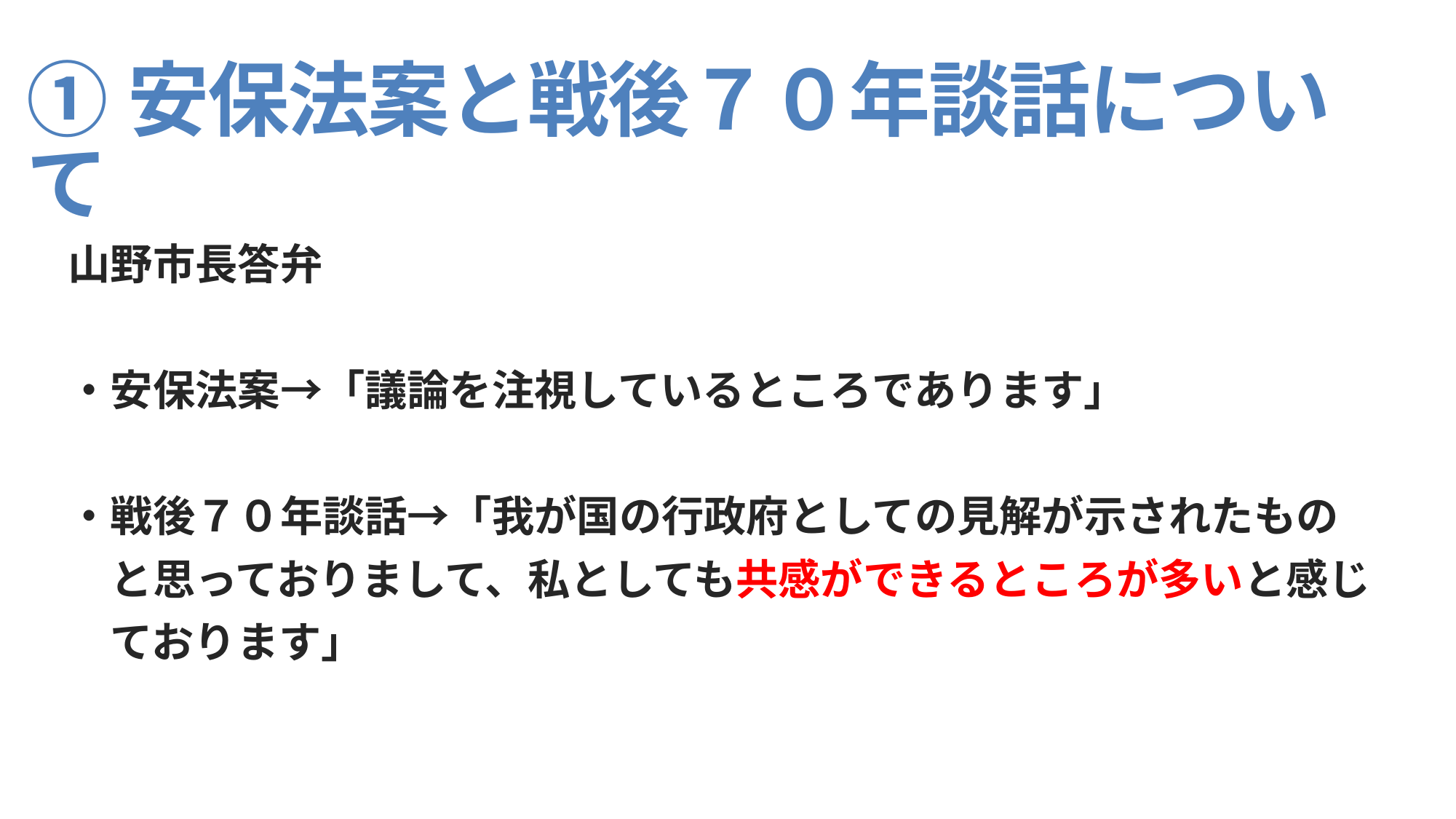

# ①安保法案と戦後７０年談話について
山野市長答弁

・安保法案→「議論を注視しているところであります」

・戦後７０年談話→「我が国の行政府としての見解が示されたもの
　と思っておりまして、私としても共感ができるところが多いと感じ
　ております」